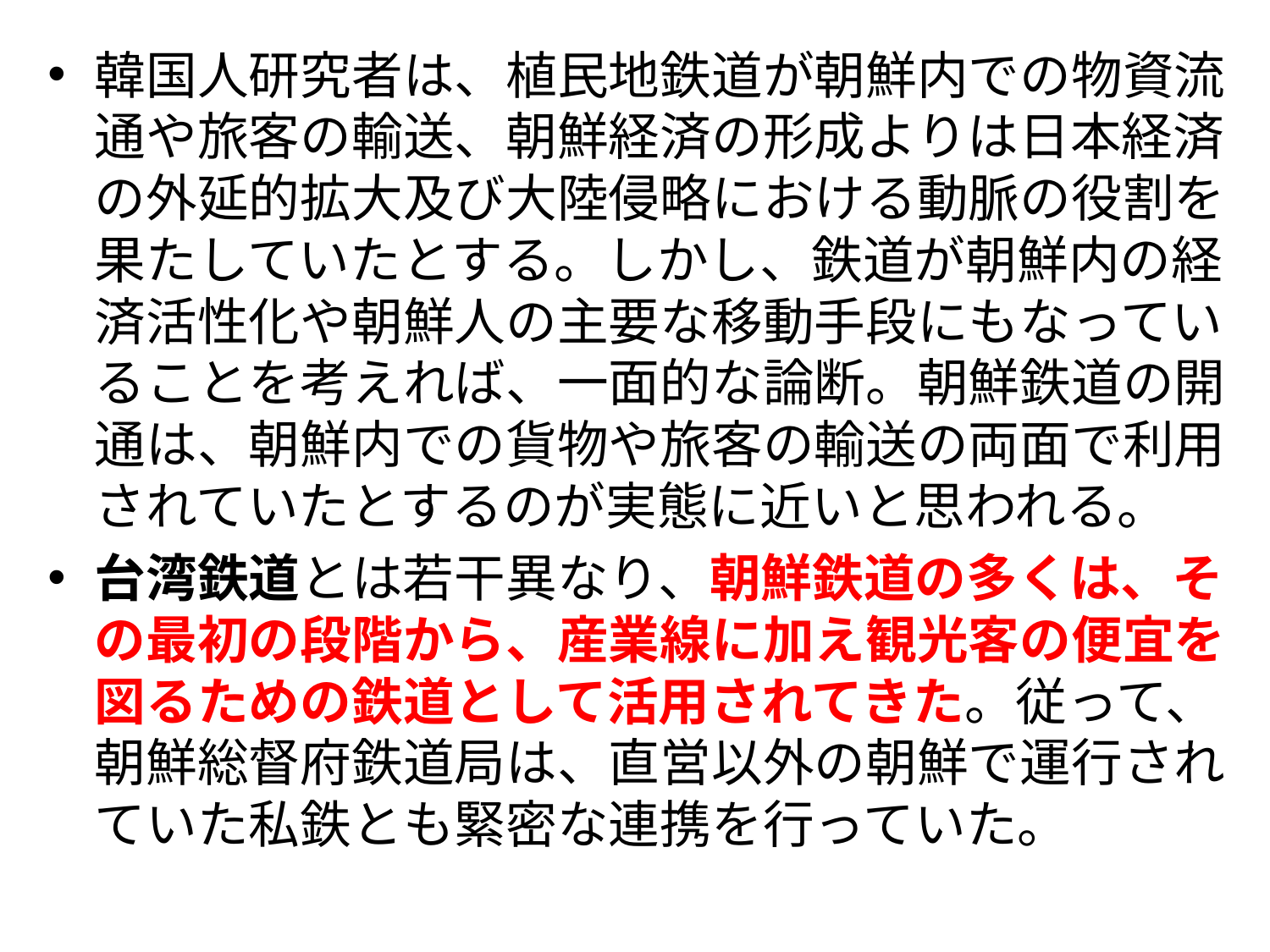

韓国人研究者は、植民地鉄道が朝鮮内での物資流通や旅客の輸送、朝鮮経済の形成よりは日本経済の外延的拡大及び大陸侵略における動脈の役割を果たしていたとする。しかし、鉄道が朝鮮内の経済活性化や朝鮮人の主要な移動手段にもなっていることを考えれば、一面的な論断。朝鮮鉄道の開通は、朝鮮内での貨物や旅客の輸送の両面で利用されていたとするのが実態に近いと思われる。
台湾鉄道とは若干異なり、朝鮮鉄道の多くは、その最初の段階から、産業線に加え観光客の便宜を図るための鉄道として活用されてきた。従って、朝鮮総督府鉄道局は、直営以外の朝鮮で運行されていた私鉄とも緊密な連携を行っていた。